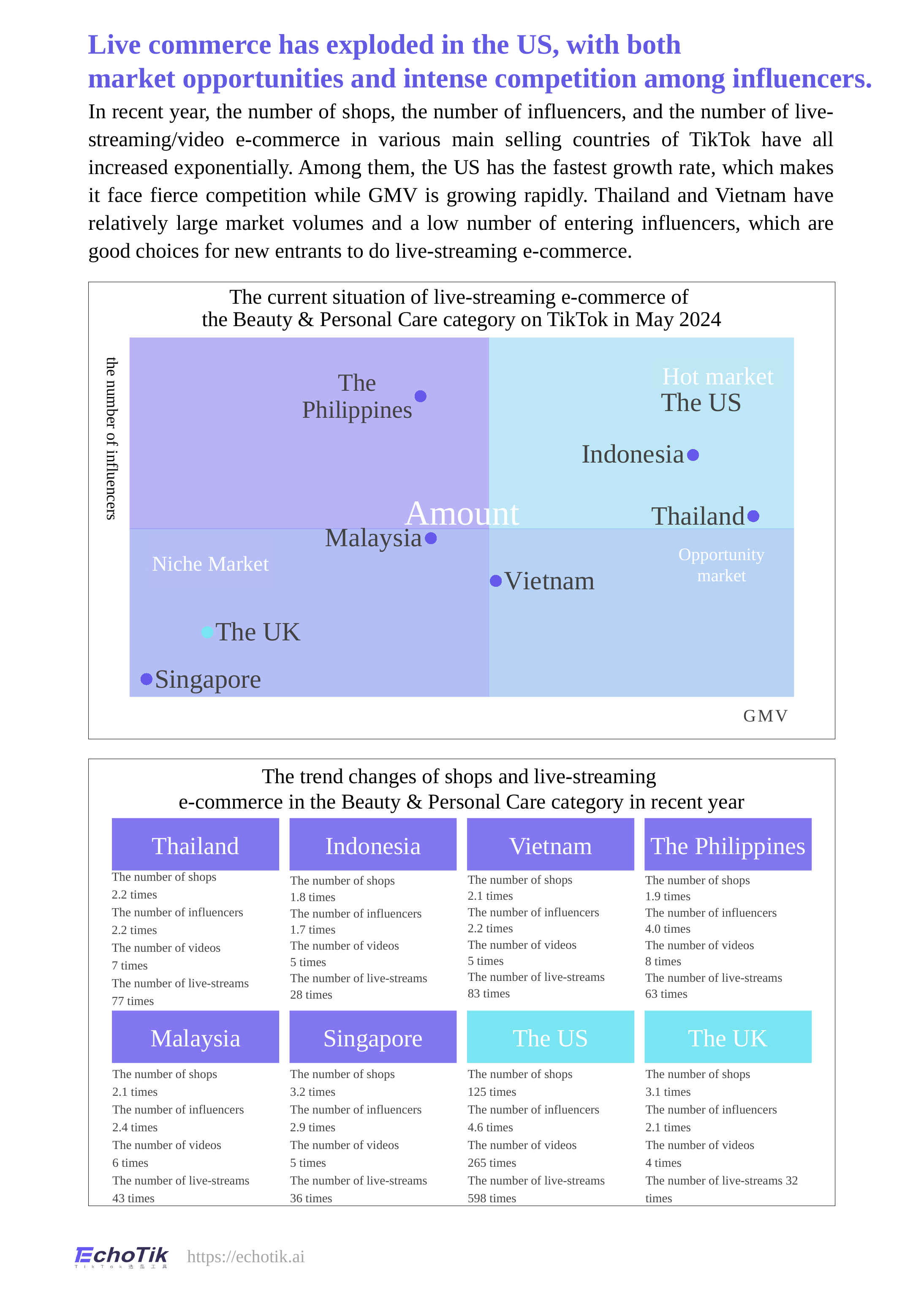

Live commerce has exploded in the US, with both
market opportunities and intense competition among influencers.
In recent year, the number of shops, the number of influencers, and the number of live-streaming/video e-commerce in various main selling countries of TikTok have all increased exponentially. Among them, the US has the fastest growth rate, which makes it face fierce competition while GMV is growing rapidly. Thailand and Vietnam have relatively large market volumes and a low number of entering influencers, which are good choices for new entrants to do live-streaming e-commerce.
Amount
The current situation of live-streaming e-commerce of
the Beauty & Personal Care category on TikTok in May 2024

### Chart

| Category | 印尼 |  | 越南 |  | 泰国 |  | 菲律宾 |  |
|---|---|---|---|---|---|---|---|---|
热门市场
the number of influencers
Hot market
小众市场
机会市场
Niche Market
Opportunity market

GMV

The trend changes of shops and live-streaming
e-commerce in the Beauty & Personal Care category in recent year
Thailand
Indonesia
Vietnam
The Philippines
The number of shops
2.2 times
The number of influencers
2.2 times
The number of videos
7 times
The number of live-streams
77 times
The number of shops
2.1 times
The number of influencers
2.2 times
The number of videos
5 times
The number of live-streams
83 times
The number of shops
1.8 times
The number of influencers
1.7 times
The number of videos
5 times
The number of live-streams
28 times
The number of shops
1.9 times
The number of influencers
4.0 times
The number of videos
8 times
The number of live-streams
63 times
Malaysia
Singapore
The US
The UK
The number of shops
2.1 times
The number of influencers
2.4 times
The number of videos
6 times
The number of live-streams
43 times
The number of shops
3.2 times
The number of influencers
2.9 times
The number of videos
5 times
The number of live-streams
36 times
The number of shops
125 times
The number of influencers
4.6 times
The number of videos
265 times
The number of live-streams
598 times
The number of shops
3.1 times
The number of influencers
2.1 times
The number of videos
4 times
The number of live-streams 32 times

https://echotik.ai